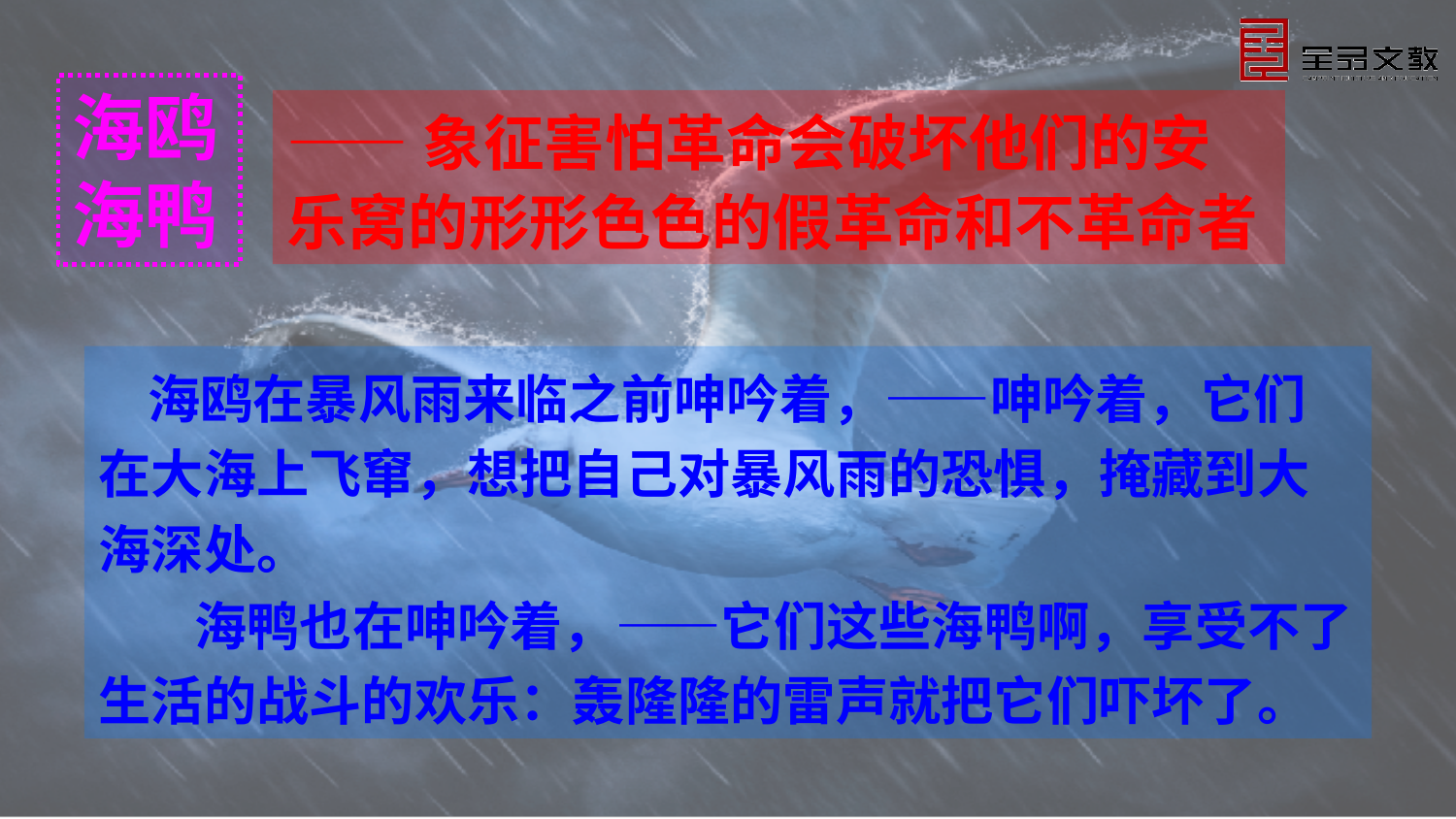

海鸥海鸭
——象征害怕革命会破坏他们的安乐窝的形形色色的假革命和不革命者
    海鸥在暴风雨来临之前呻吟着，——呻吟着，它们在大海上飞窜，想把自己对暴风雨的恐惧，掩藏到大海深处。
       海鸭也在呻吟着，——它们这些海鸭啊，享受不了生活的战斗的欢乐：轰隆隆的雷声就把它们吓坏了。